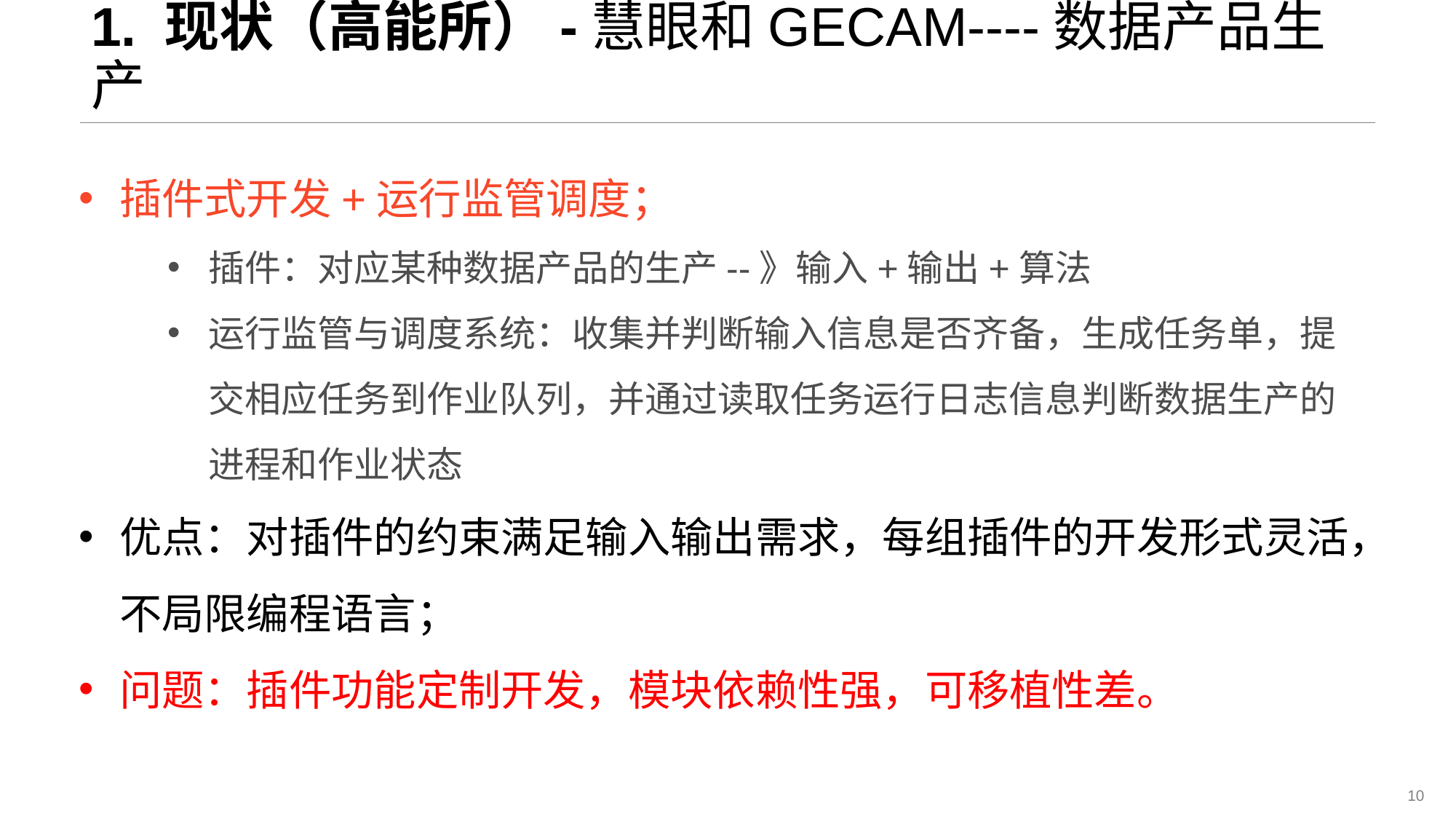

# 1. 现状（高能所）-慧眼和GECAM----数据产品生产
插件式开发+运行监管调度；
插件：对应某种数据产品的生产--》输入+输出+算法
运行监管与调度系统：收集并判断输入信息是否齐备，生成任务单，提交相应任务到作业队列，并通过读取任务运行日志信息判断数据生产的进程和作业状态
优点：对插件的约束满足输入输出需求，每组插件的开发形式灵活，不局限编程语言；
问题：插件功能定制开发，模块依赖性强，可移植性差。

10